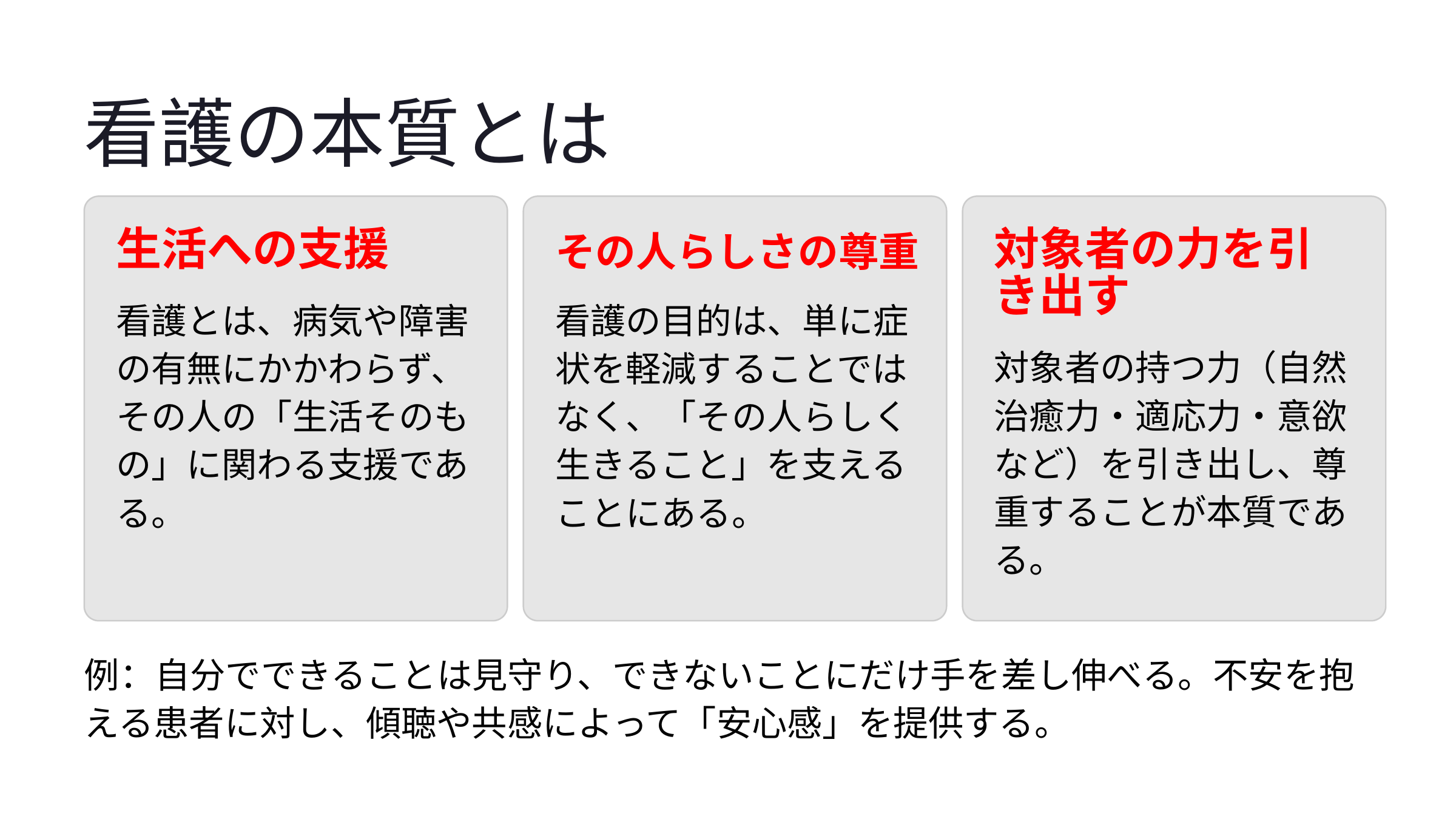

看護の本質とは

生活への支援
その人らしさの尊重
対象者の力を引き出す
看護とは、病気や障害の有無にかかわらず、その人の「生活そのもの」に関わる支援である。
看護の目的は、単に症状を軽減することではなく、「その人らしく生きること」を支えることにある。
対象者の持つ力（自然治癒力・適応力・意欲など）を引き出し、尊重することが本質である。
例：自分でできることは見守り、できないことにだけ手を差し伸べる。不安を抱える患者に対し、傾聴や共感によって「安心感」を提供する。